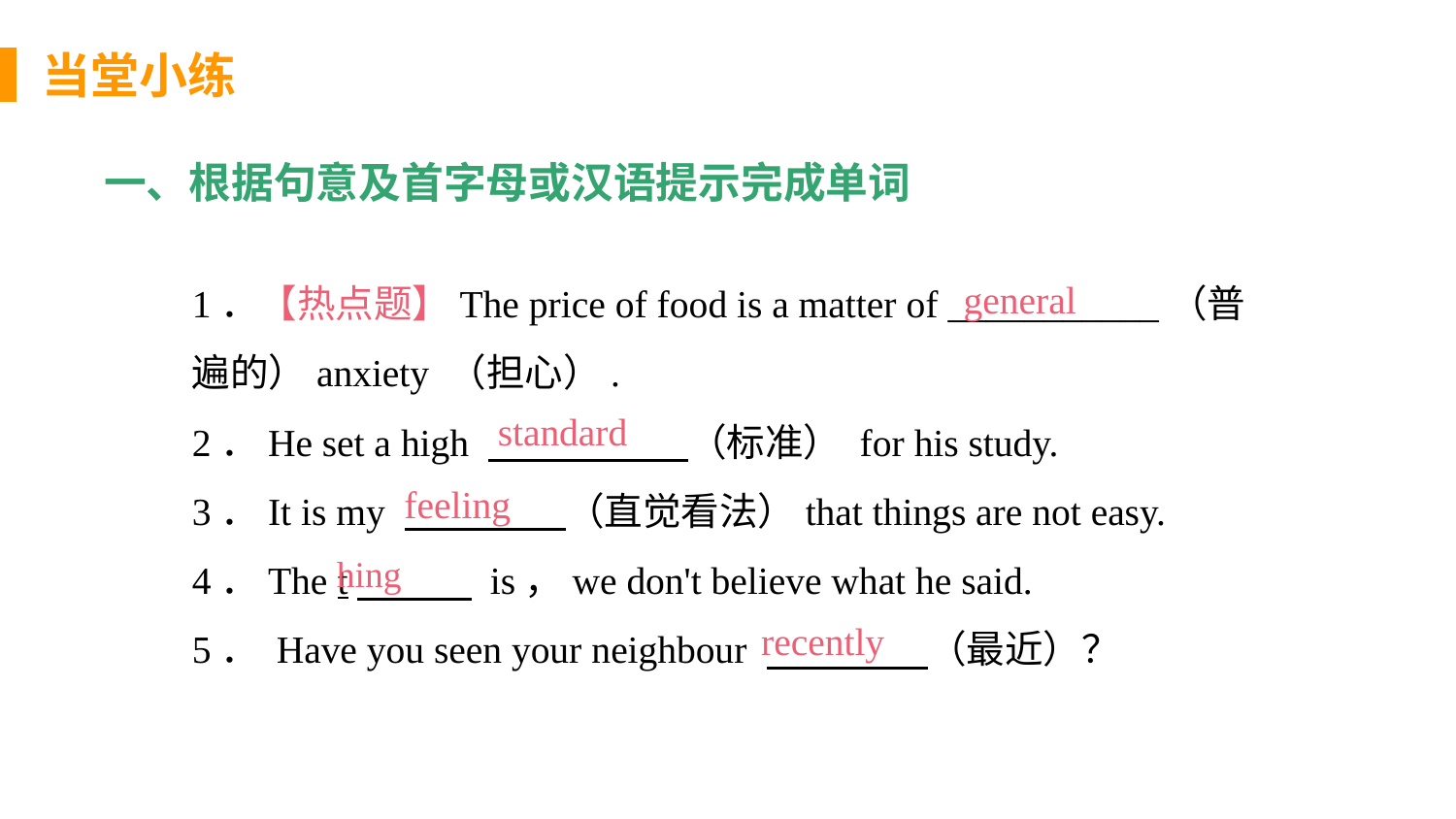

当堂小练

一、根据句意及首字母或汉语提示完成单词

1．【热点题】The price of food is a matter of ___________（普遍的）anxiety （担心）.
2．He set a high 　　　　　 （标准） for his study.
3．It is my 　　　　 （直觉看法）that things are not easy.
4．The t　　　 is，we don't believe what he said.
5． Have you seen your neighbour 　　　　 （最近）？
 general
standard
feeling
hing
recently